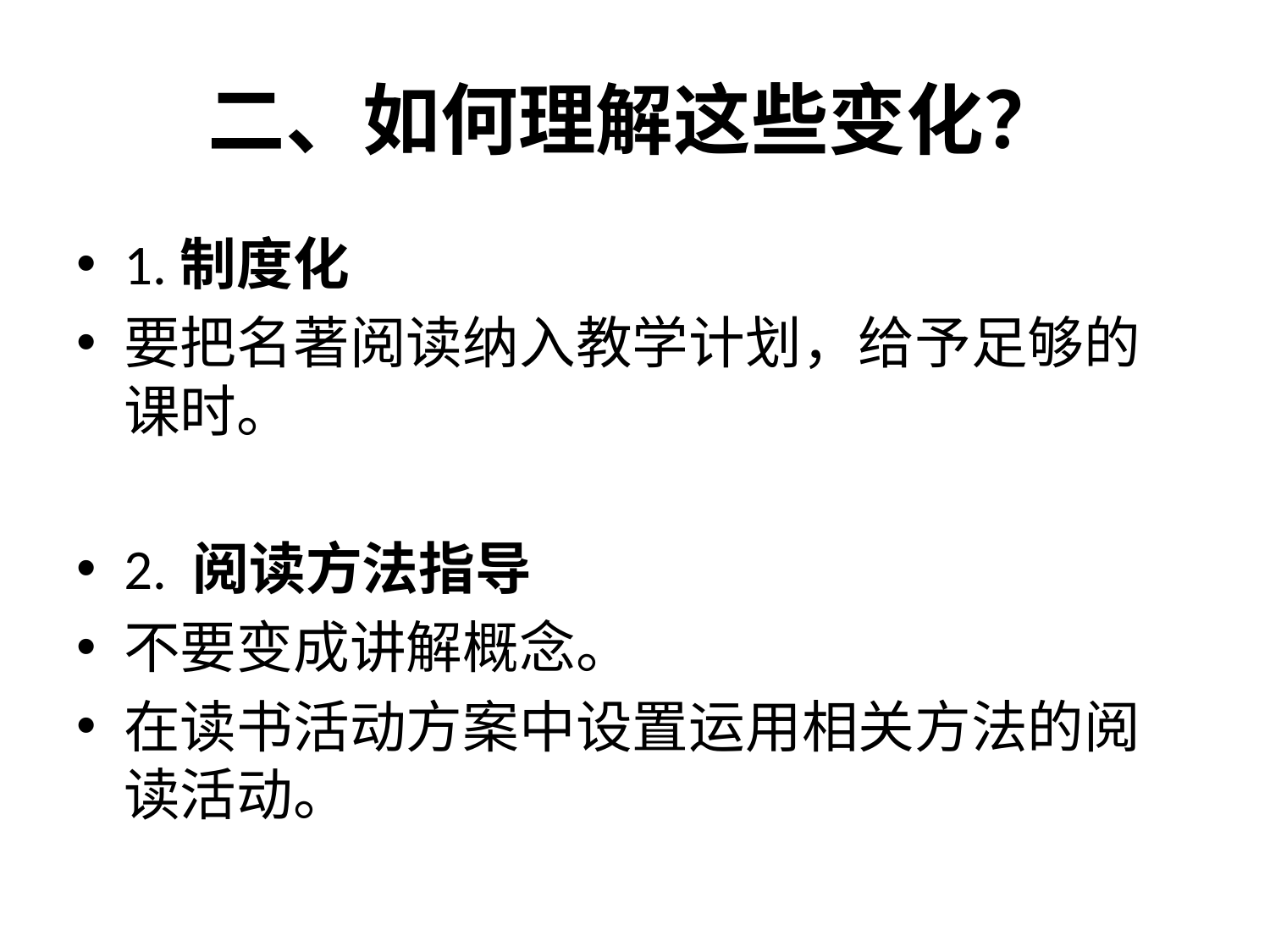

# 二、如何理解这些变化？
1.制度化
要把名著阅读纳入教学计划，给予足够的课时。

2. 阅读方法指导
不要变成讲解概念。
在读书活动方案中设置运用相关方法的阅读活动。